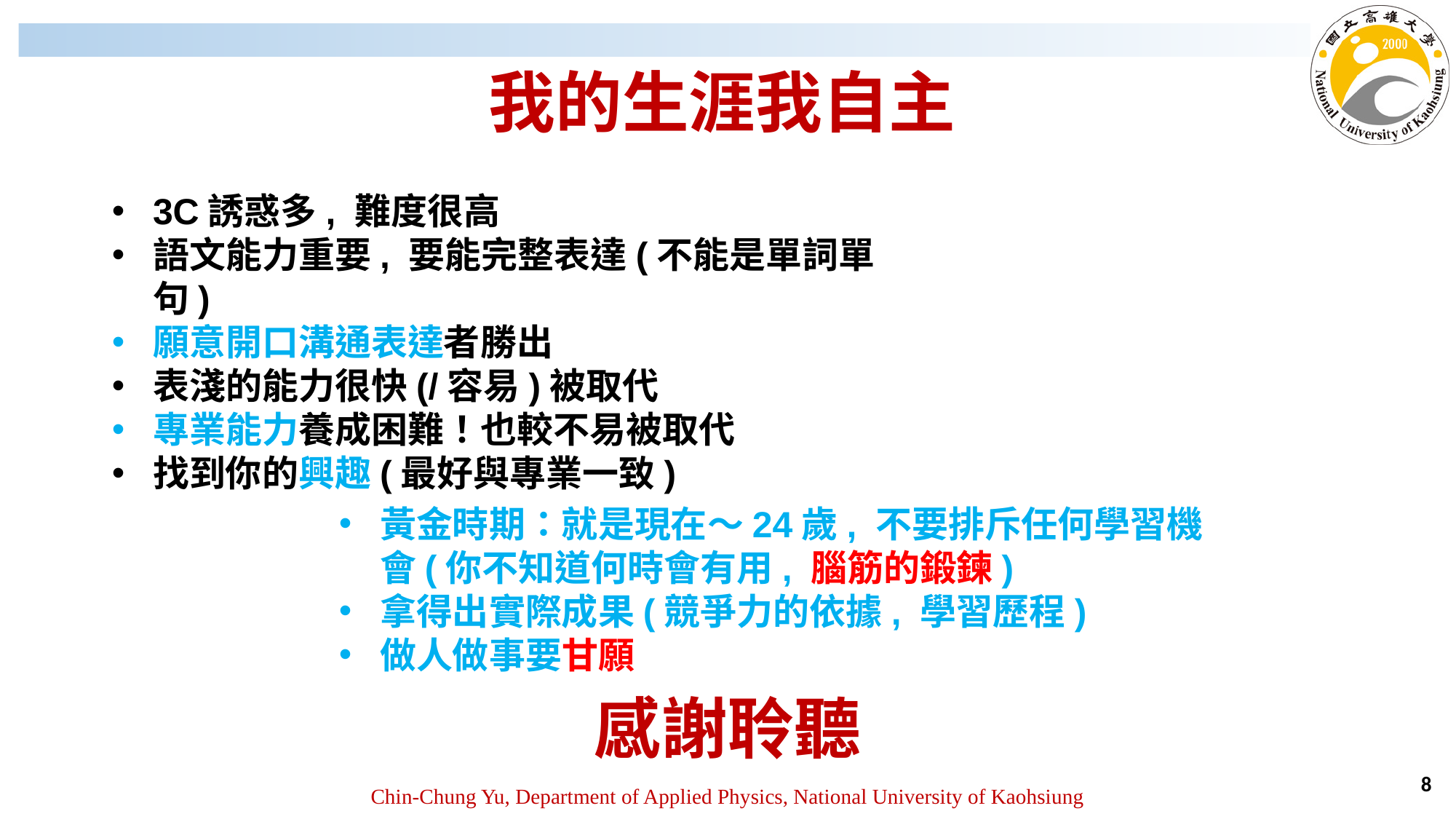

我的生涯我自主
3C誘惑多, 難度很高
語文能力重要, 要能完整表達(不能是單詞單句)
願意開口溝通表達者勝出
表淺的能力很快(/容易)被取代
專業能力養成困難！也較不易被取代
找到你的興趣(最好與專業一致)
黃金時期：就是現在～24歲, 不要排斥任何學習機會(你不知道何時會有用, 腦筋的鍛鍊)
拿得出實際成果(競爭力的依據, 學習歷程)
做人做事要甘願
感謝聆聽
8
Chin-Chung Yu, Department of Applied Physics, National University of Kaohsiung